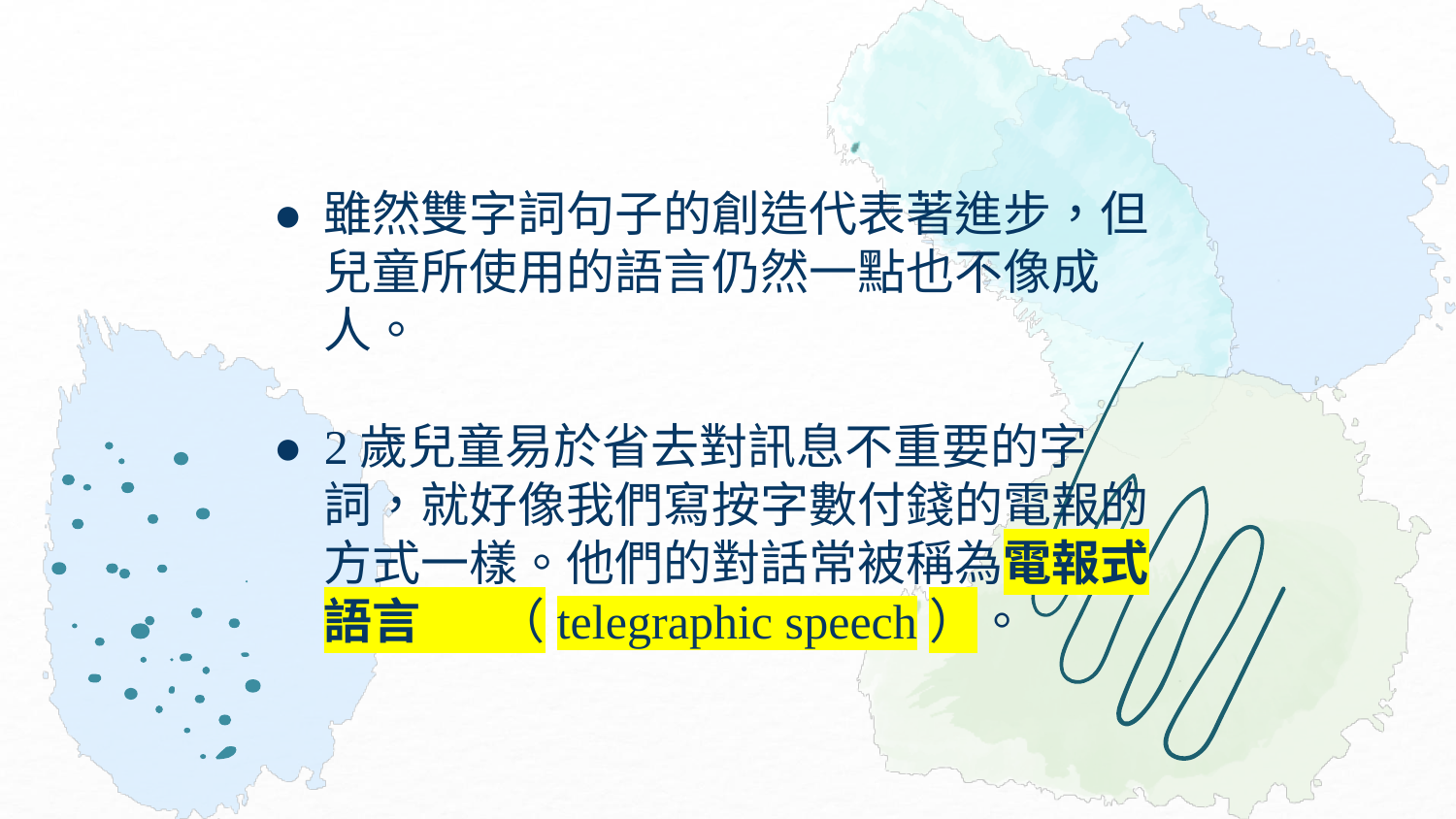

雖然雙字詞句子的創造代表著進步，但兒童所使用的語言仍然一點也不像成人。

2歲兒童易於省去對訊息不重要的字詞，就好像我們寫按字數付錢的電報的方式一樣。他們的對話常被稱為電報式語言      （telegraphic speech）。